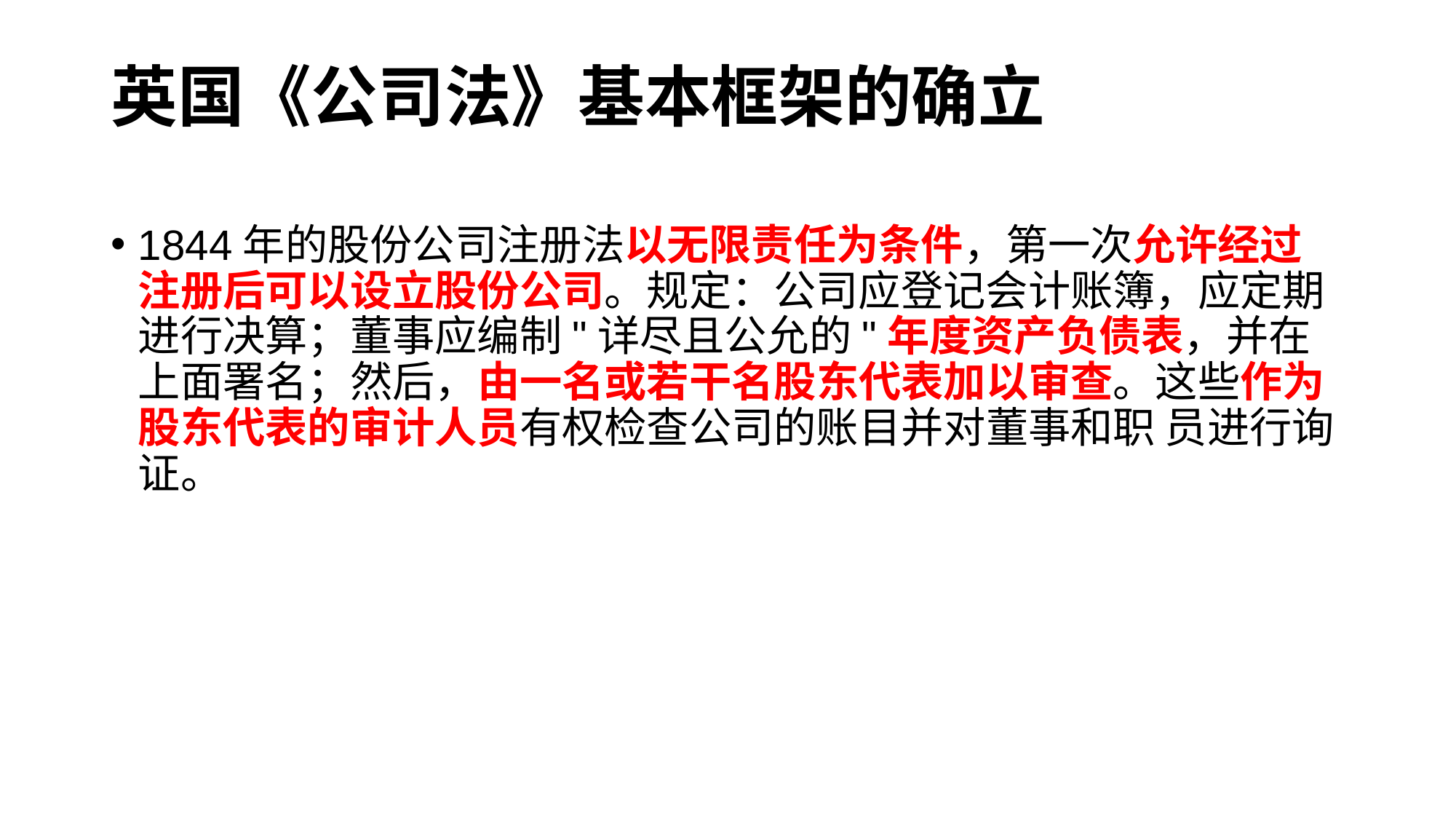

# 英国《公司法》基本框架的确立
1844年的股份公司注册法以无限责任为条件，第一次允许经过注册后可以设立股份公司。规定：公司应登记会计账簿，应定期进行决算；董事应编制"详尽且公允的"年度资产负债表，并在上面署名；然后，由一名或若干名股东代表加以审查。这些作为股东代表的审计人员有权检查公司的账目并对董事和职 员进行询证。